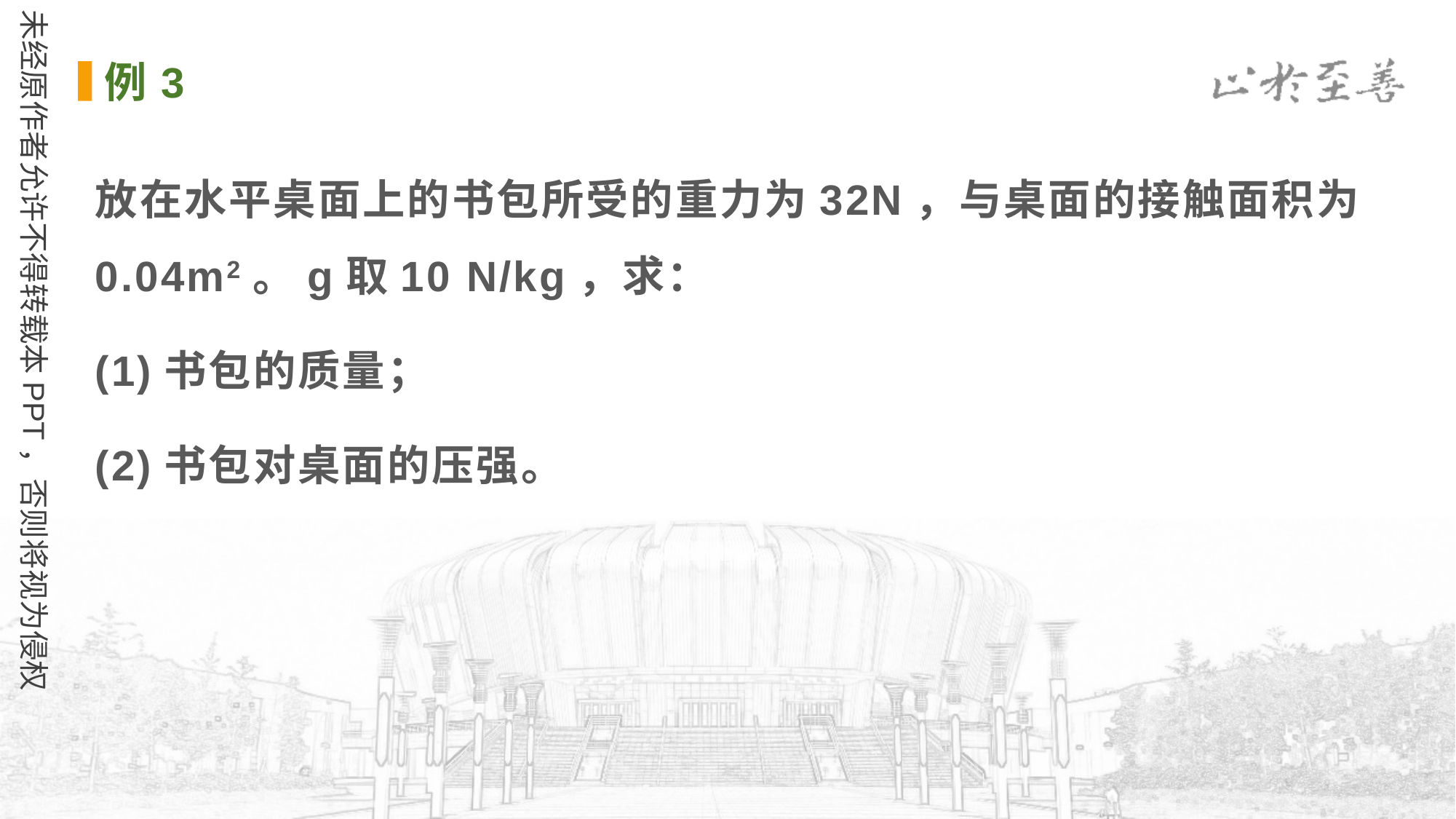

例3

放在水平桌面上的书包所受的重力为32N，与桌面的接触面积为0.04m2。g取10 N/kg，求：
(1)书包的质量；
(2)书包对桌面的压强。